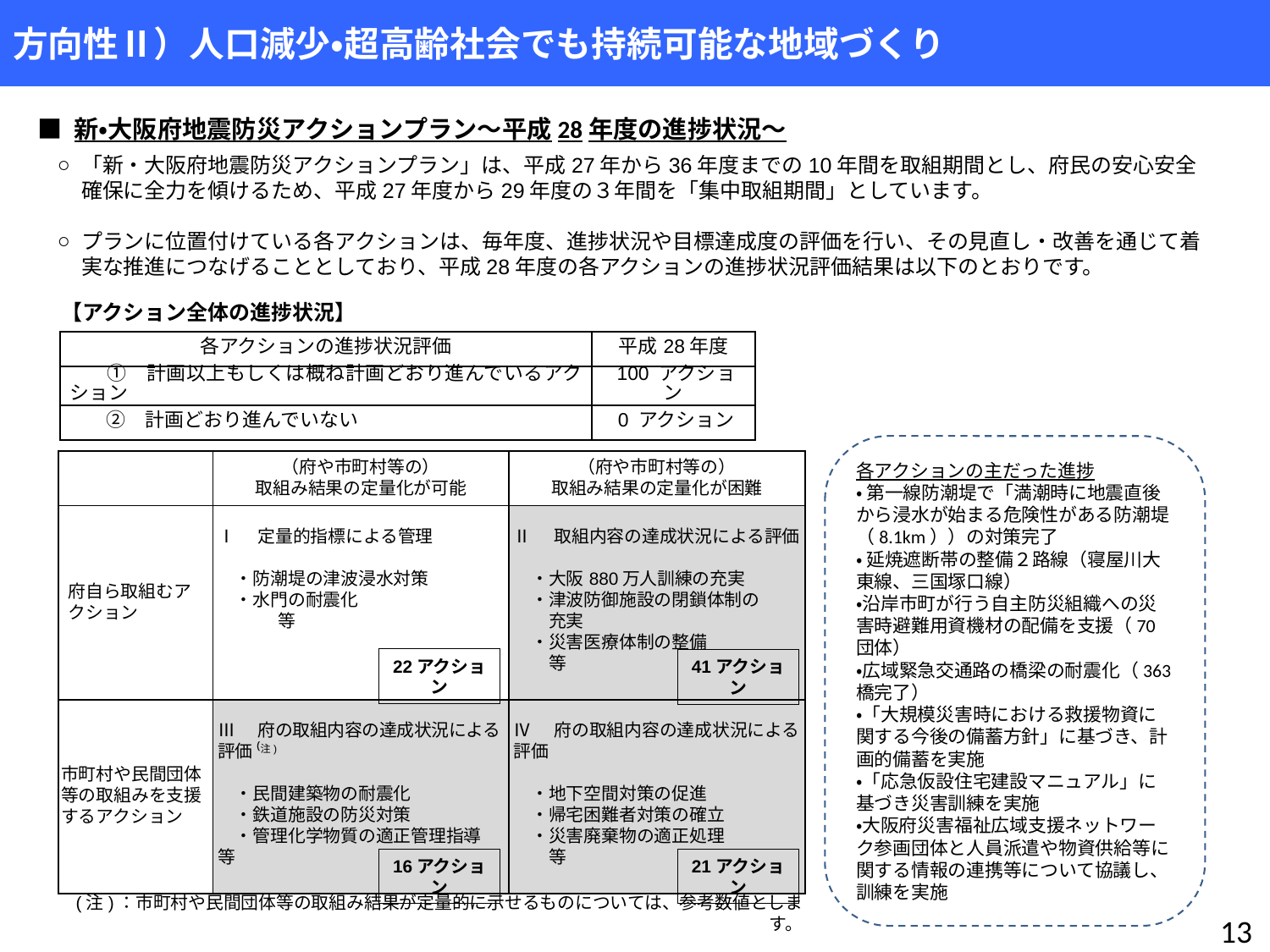

方向性Ⅱ）人口減少・超高齢社会でも持続可能な地域づくり
■ 新・大阪府地震防災アクションプラン～平成28年度の進捗状況～
「新・大阪府地震防災アクションプラン」は、平成27年から36年度までの10年間を取組期間とし、府民の安心安全確保に全力を傾けるため、平成27年度から29年度の３年間を「集中取組期間」としています。

プランに位置付けている各アクションは、毎年度、進捗状況や目標達成度の評価を行い、その見直し・改善を通じて着実な推進につなげることとしており、平成28年度の各アクションの進捗状況評価結果は以下のとおりです。
　　　【アクション全体の進捗状況】
| 各アクションの進捗状況評価 | 平成28年度 |
| --- | --- |
| ①　計画以上もしくは概ね計画どおり進んでいるアクション | 100 アクション |
| ②　計画どおり進んでいない | 0 アクション |
各アクションの主だった進捗
・ 第一線防潮堤で「満潮時に地震直後から浸水が始まる危険性がある防潮堤（8.1km））の対策完了
・ 延焼遮断帯の整備２路線（寝屋川大東線、三国塚口線）
・沿岸市町が行う自主防災組織への災害時避難用資機材の配備を支援（70団体）
・広域緊急交通路の橋梁の耐震化（363橋完了）
・「大規模災害時における救援物資に関する今後の備蓄方針」に基づき、計画的備蓄を実施
・「応急仮設住宅建設マニュアル」に基づき災害訓練を実施
・大阪府災害福祉広域支援ネットワーク参画団体と人員派遣や物資供給等に関する情報の連携等について協議し、訓練を実施
|  | （府や市町村等の） 取組み結果の定量化が可能 | （府や市町村等の） 取組み結果の定量化が困難 |
| --- | --- | --- |
| 府自ら取組むアクション | Ⅰ　定量的指標による管理 　・防潮堤の津波浸水対策 　・水門の耐震化　　　　　　　　　 　　 等 | Ⅱ　取組内容の達成状況による評価 　・大阪880万人訓練の充実 　・津波防御施設の閉鎖体制の 　　充実 　・災害医療体制の整備　　　　　 　　等 |
| 市町村や民間団体等の取組みを支援するアクション | Ⅲ　府の取組内容の達成状況による評価 ⁽注) 　・民間建築物の耐震化 　・鉄道施設の防災対策 　・管理化学物質の適正管理指導　 等 | Ⅳ　府の取組内容の達成状況による評価 　・地下空間対策の促進 　・帰宅困難者対策の確立 　・災害廃棄物の適正処理　　　　　　等 |
| (注)：市町村や民間団体等の取組み結果が定量的に示せるものについては、参考数値とします。 |  |  |
22アクション
41アクション
16アクション
21アクション
13